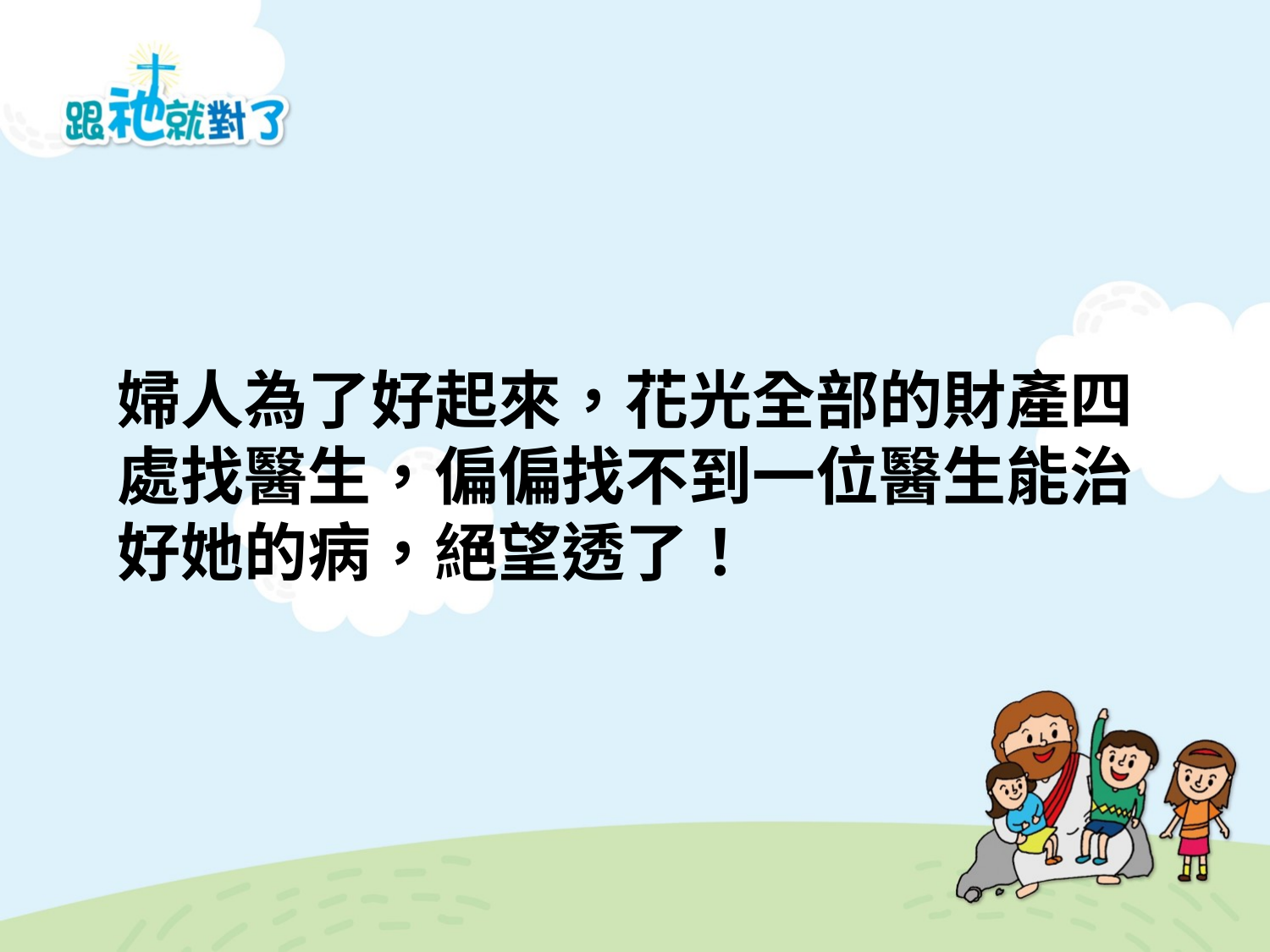

婦人為了好起來，花光全部的財產四處找醫生，偏偏找不到一位醫生能治好她的病，絕望透了！